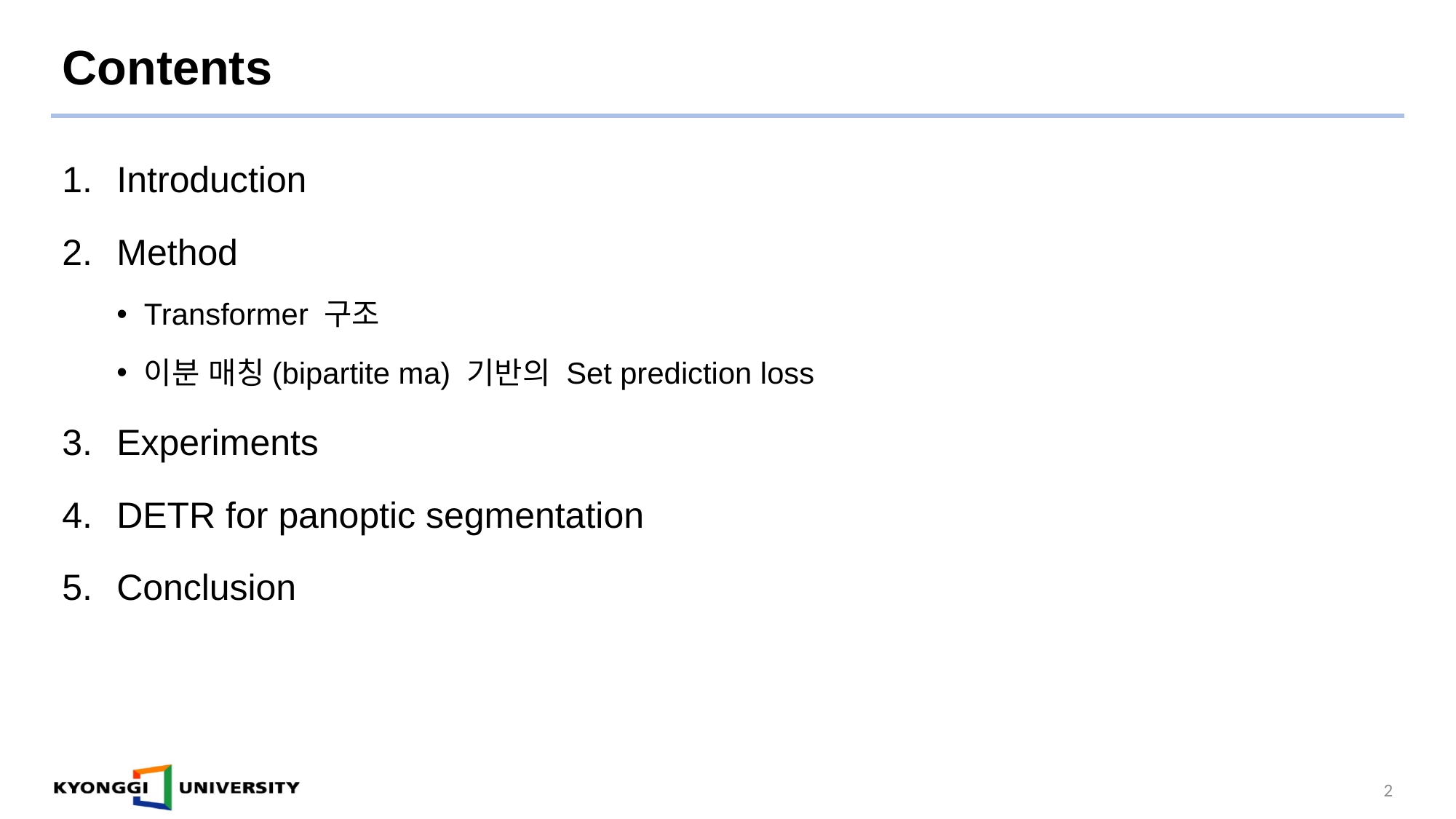

# Contents
Introduction
Method
Transformer 구조
이분 매칭(bipartite ma) 기반의 Set prediction loss
Experiments
DETR for panoptic segmentation
Conclusion
2